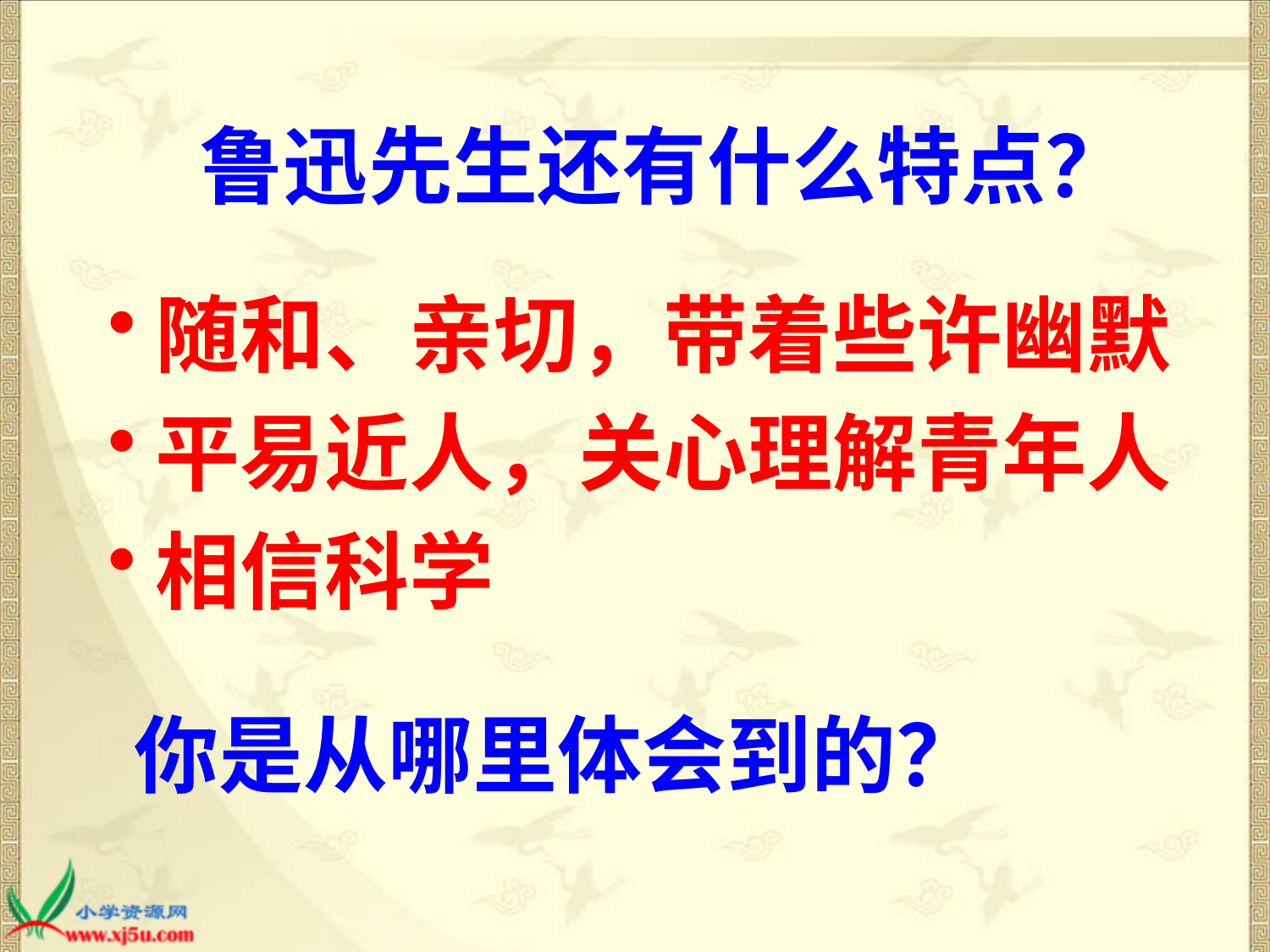

# 鲁迅先生还有什么特点？
随和、亲切，带着些许幽默
平易近人，关心理解青年人
相信科学
你是从哪里体会到的？